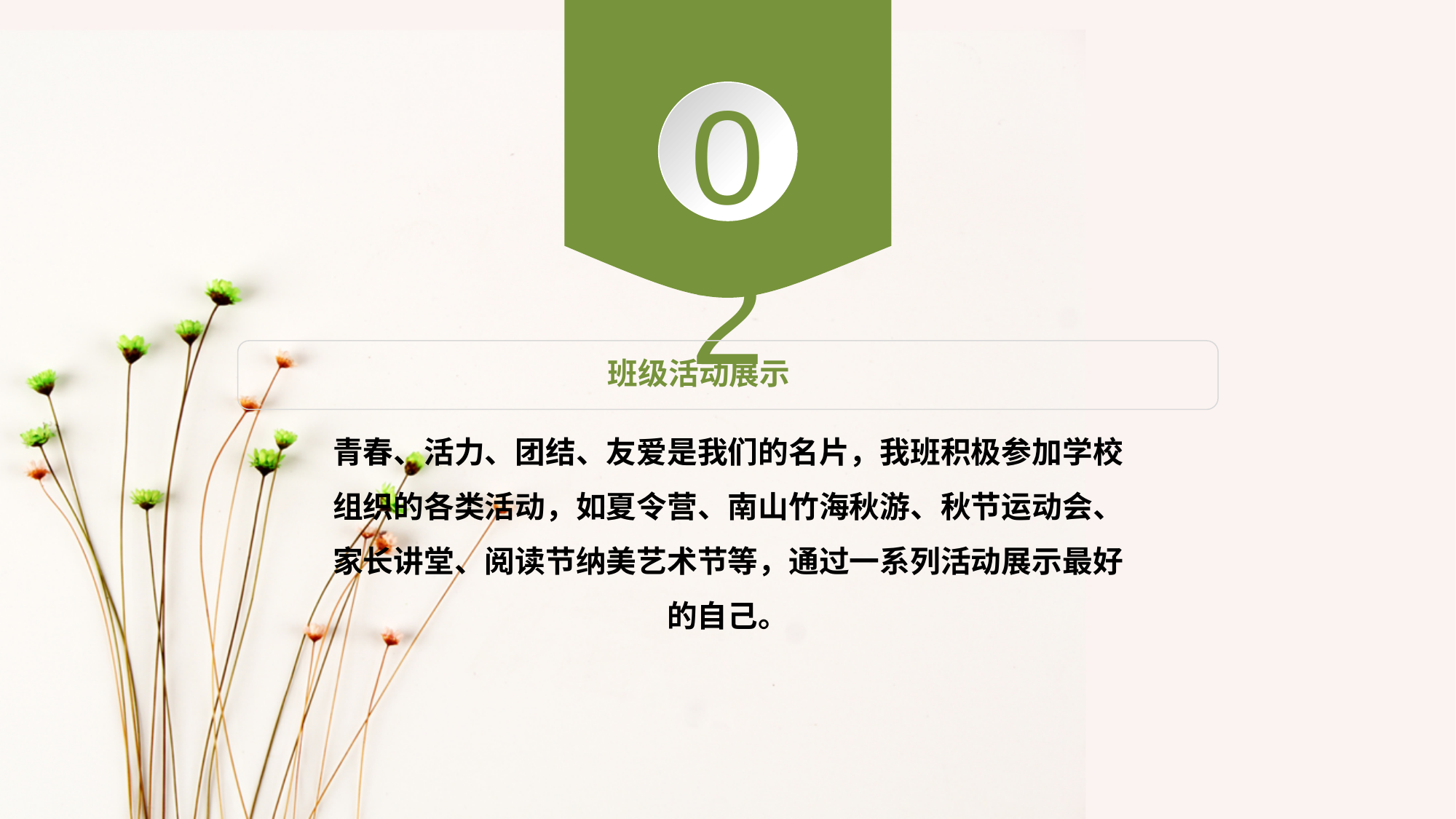

02

班级活动展示
青春、活力、团结、友爱是我们的名片，我班积极参加学校组织的各类活动，如夏令营、南山竹海秋游、秋节运动会、家长讲堂、阅读节纳美艺术节等，通过一系列活动展示最好的自己。